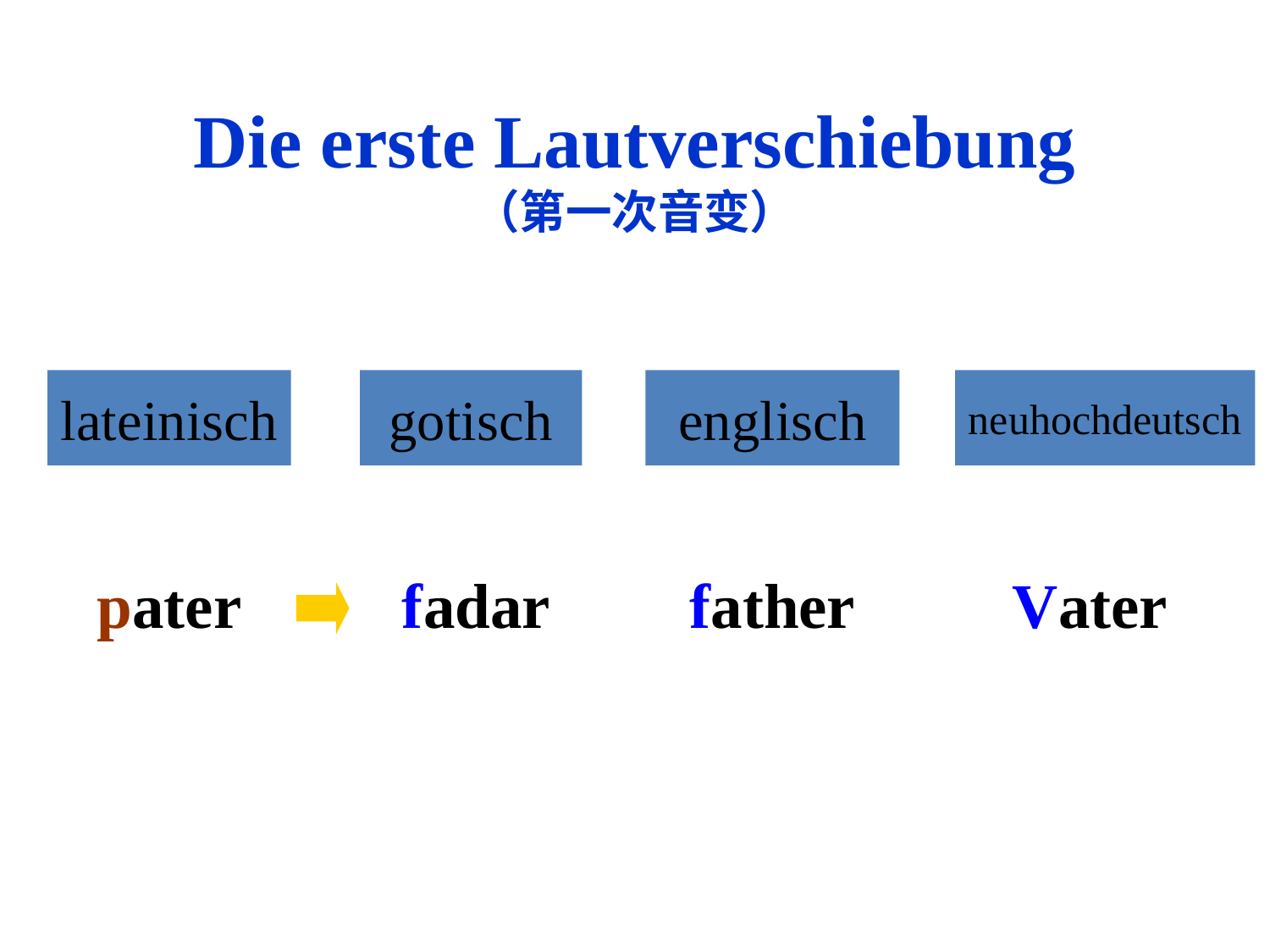

# Die erste Lautverschiebung （第一次音变）
lateinisch
gotisch
englisch
neuhochdeutsch
pater
fadar
father
Vater